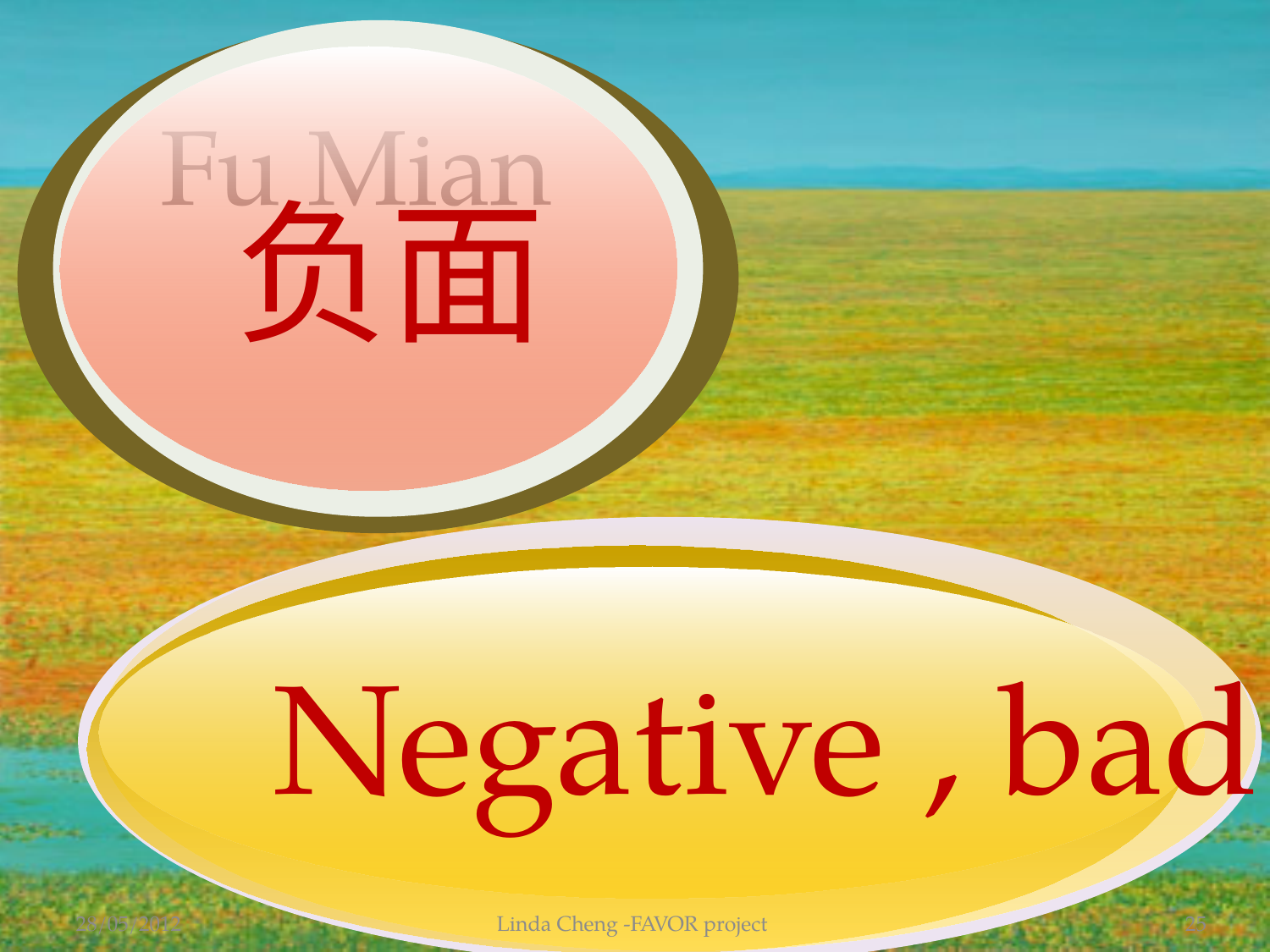

Fu Mian

 负面

Negative , bad
28/05/2012
Linda Cheng -FAVOR project
25